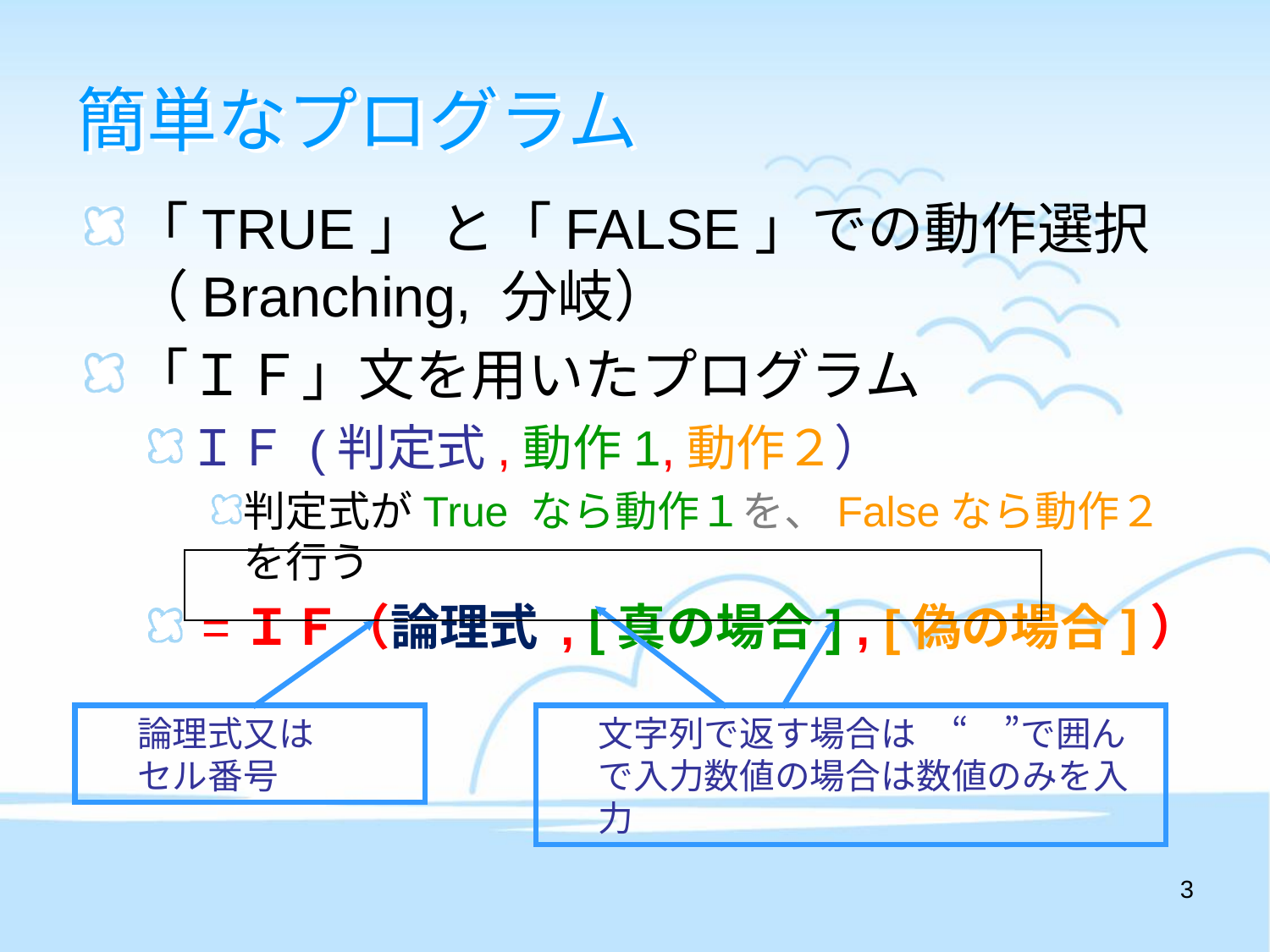

# 簡単なプログラム
「TRUE」 と「FALSE」での動作選択（Branching, 分岐）
「ＩＦ」文を用いたプログラム
ＩＦ (判定式,動作1,動作２）
判定式がTrue なら動作１を、Falseなら動作２を行う
 =ＩＦ（論理式 , [真の場合] , [偽の場合]）

論理式又は
セル番号
文字列で返す場合は　“　”で囲んで入力数値の場合は数値のみを入力
3